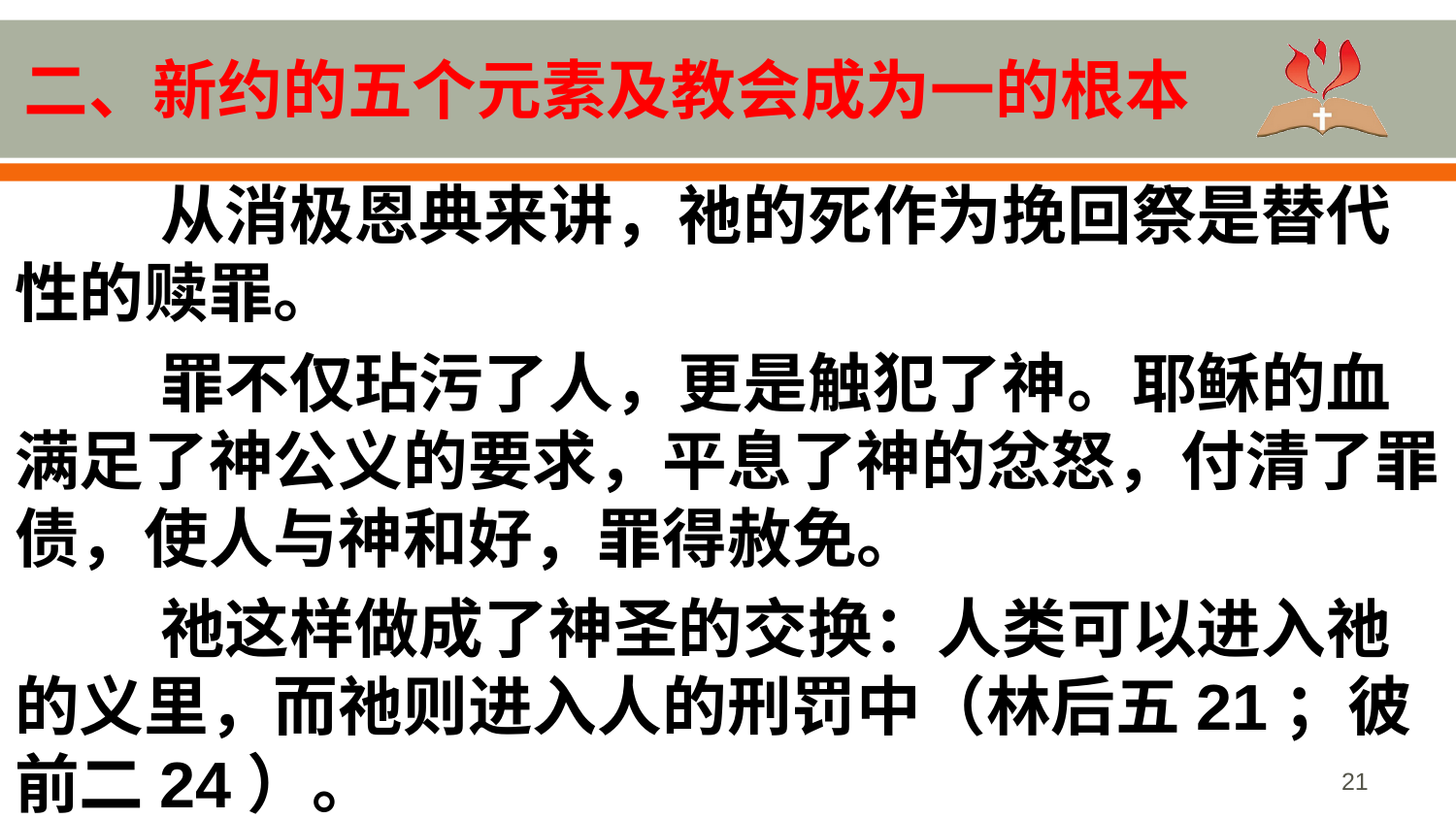

# 二、新约的五个元素及教会成为一的根本
	从消极恩典来讲，祂的死作为挽回祭是替代性的赎罪。
	罪不仅玷污了人，更是触犯了神。耶稣的血满足了神公义的要求，平息了神的忿怒，付清了罪债，使人与神和好，罪得赦免。
	祂这样做成了神圣的交换：人类可以进入祂的义里，而祂则进入人的刑罚中（林后五21；彼前二24）。

21